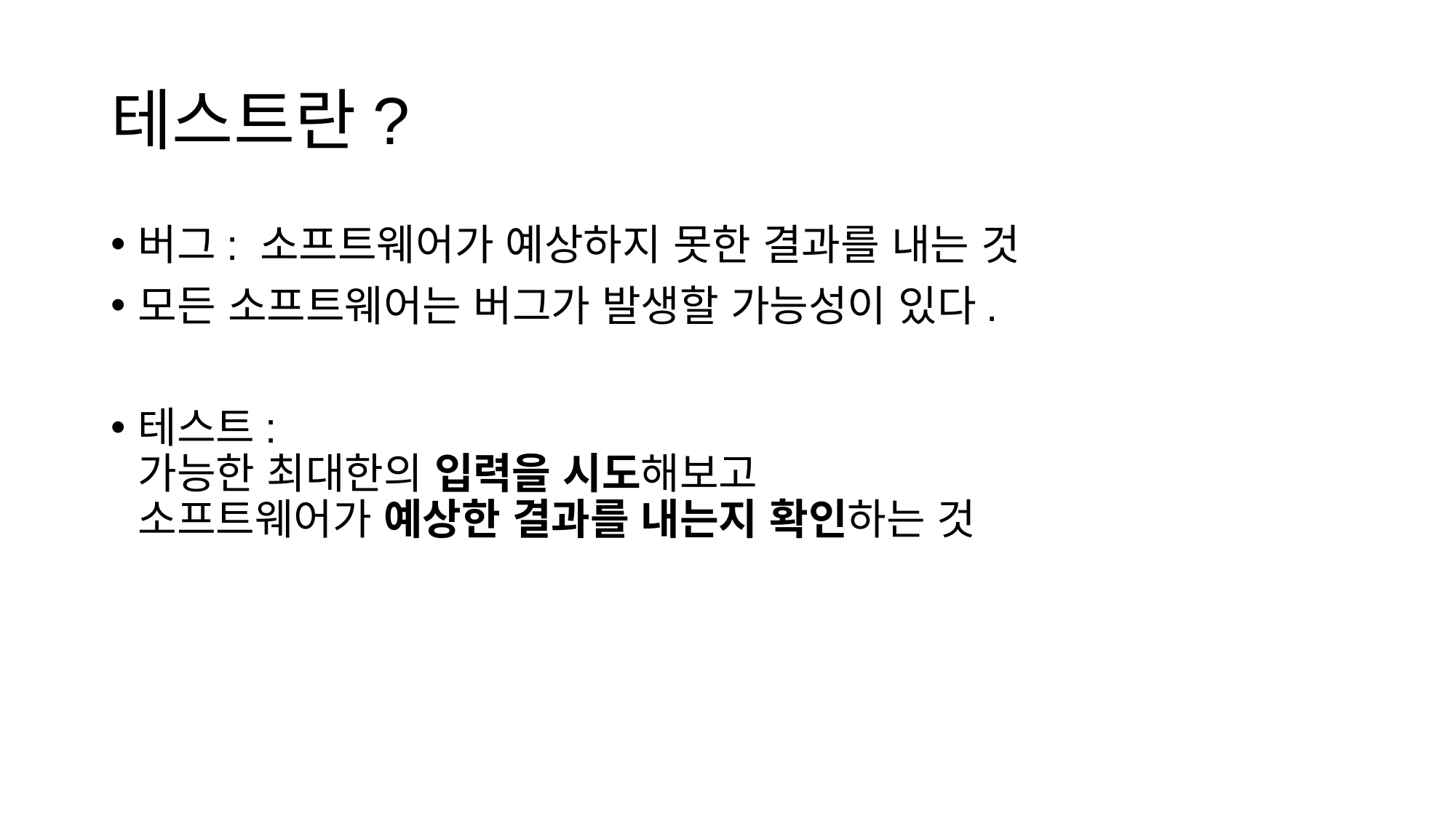

# 테스트란?
버그: 소프트웨어가 예상하지 못한 결과를 내는 것
모든 소프트웨어는 버그가 발생할 가능성이 있다.

테스트:
가능한 최대한의 입력을 시도해보고
소프트웨어가 예상한 결과를 내는지 확인하는 것